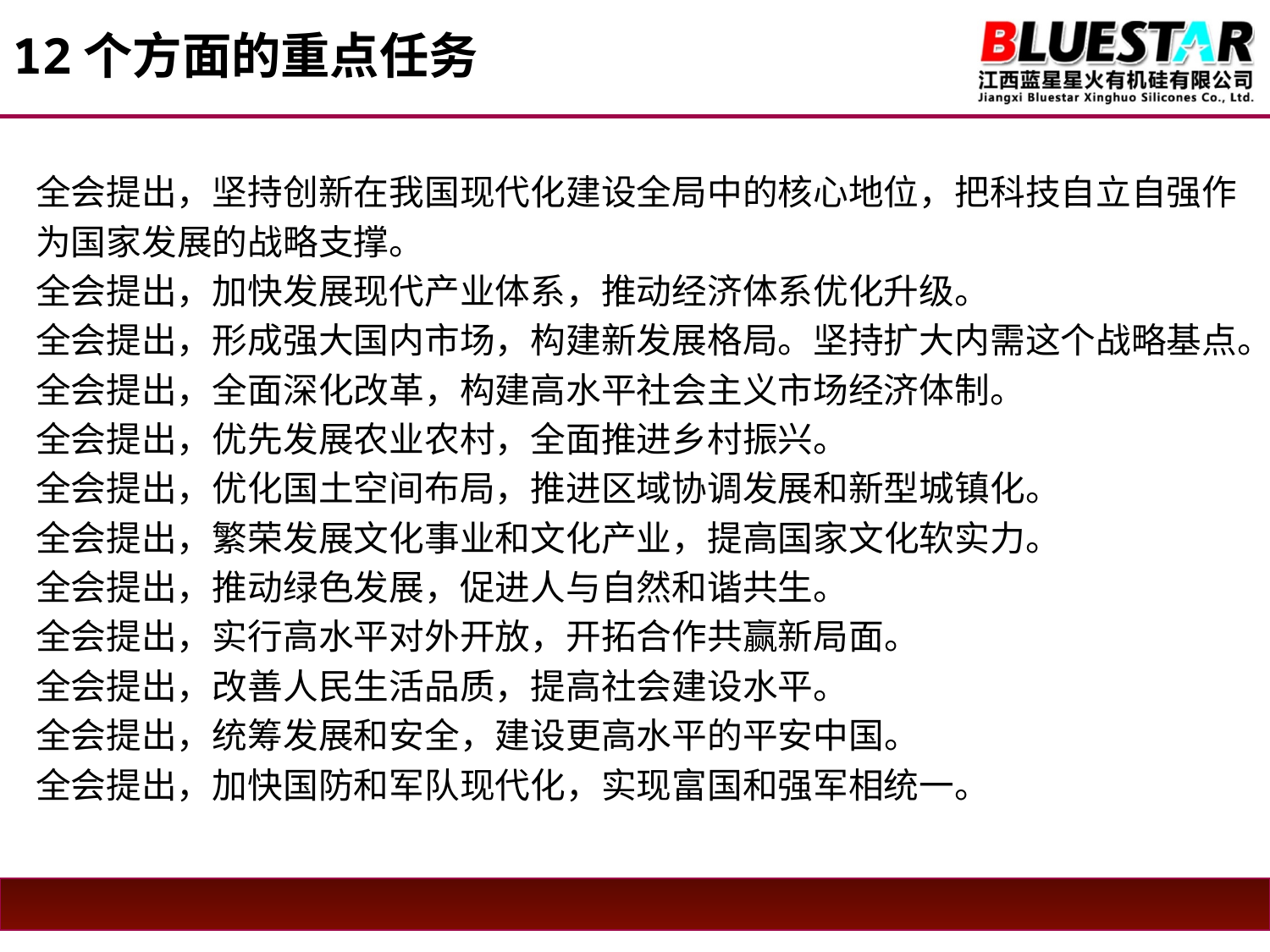

12个方面的重点任务

全会提出，坚持创新在我国现代化建设全局中的核心地位，把科技自立自强作为国家发展的战略支撑。
全会提出，加快发展现代产业体系，推动经济体系优化升级。
全会提出，形成强大国内市场，构建新发展格局。坚持扩大内需这个战略基点。
全会提出，全面深化改革，构建高水平社会主义市场经济体制。
全会提出，优先发展农业农村，全面推进乡村振兴。
全会提出，优化国土空间布局，推进区域协调发展和新型城镇化。
全会提出，繁荣发展文化事业和文化产业，提高国家文化软实力。
全会提出，推动绿色发展，促进人与自然和谐共生。
全会提出，实行高水平对外开放，开拓合作共赢新局面。
全会提出，改善人民生活品质，提高社会建设水平。
全会提出，统筹发展和安全，建设更高水平的平安中国。
全会提出，加快国防和军队现代化，实现富国和强军相统一。